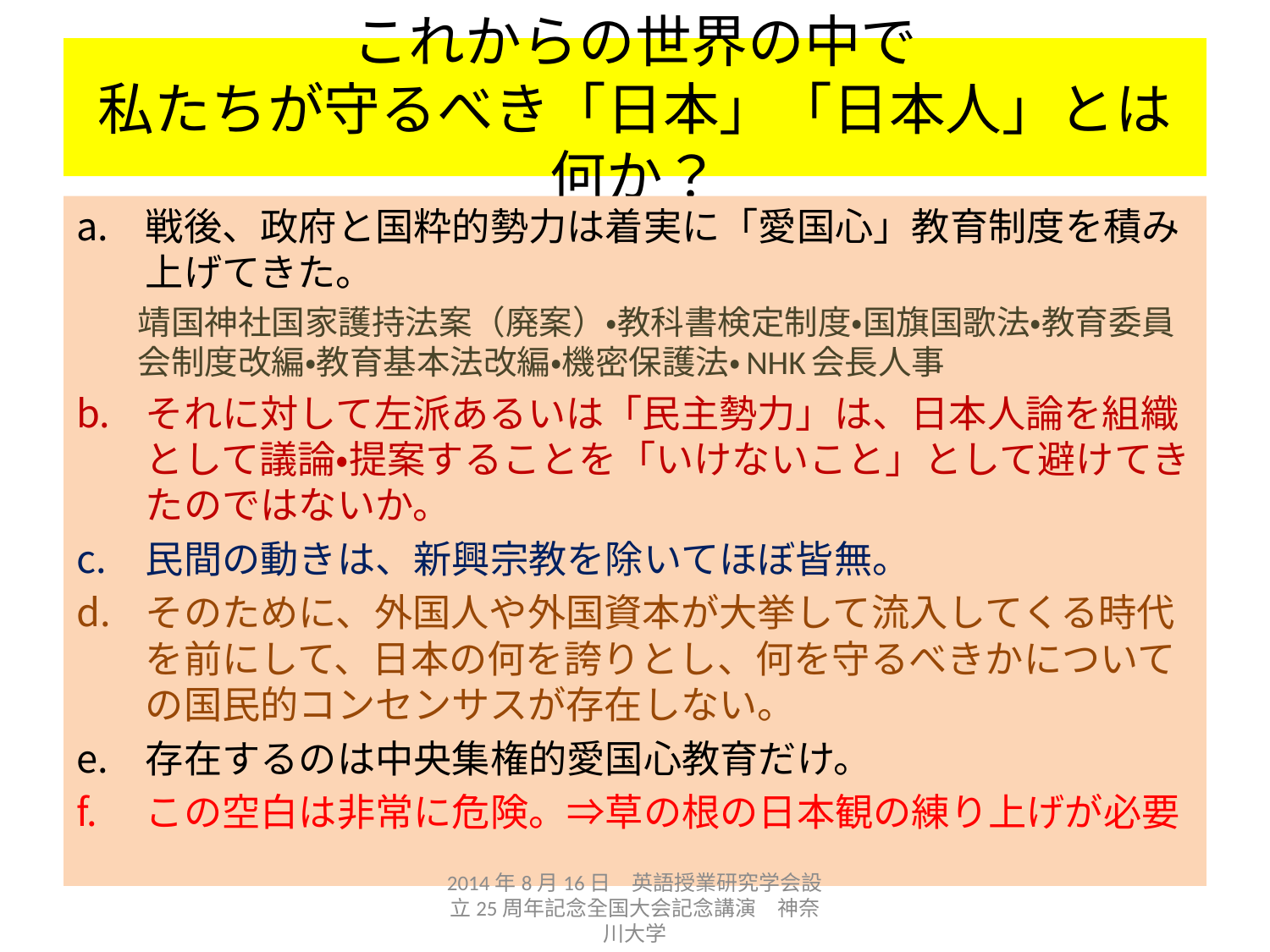

# これからの世界の中で 私たちが守るべき「日本」「日本人」とは何か？
戦後、政府と国粋的勢力は着実に「愛国心」教育制度を積み上げてきた。
靖国神社国家護持法案（廃案）・教科書検定制度・国旗国歌法・教育委員会制度改編・教育基本法改編・機密保護法・NHK会長人事
それに対して左派あるいは「民主勢力」は、日本人論を組織として議論・提案することを「いけないこと」として避けてきたのではないか。
民間の動きは、新興宗教を除いてほぼ皆無。
そのために、外国人や外国資本が大挙して流入してくる時代を前にして、日本の何を誇りとし、何を守るべきかについての国民的コンセンサスが存在しない。
存在するのは中央集権的愛国心教育だけ。
この空白は非常に危険。⇒草の根の日本観の練り上げが必要
2014年8月16日　英語授業研究学会設立25周年記念全国大会記念講演　神奈川大学